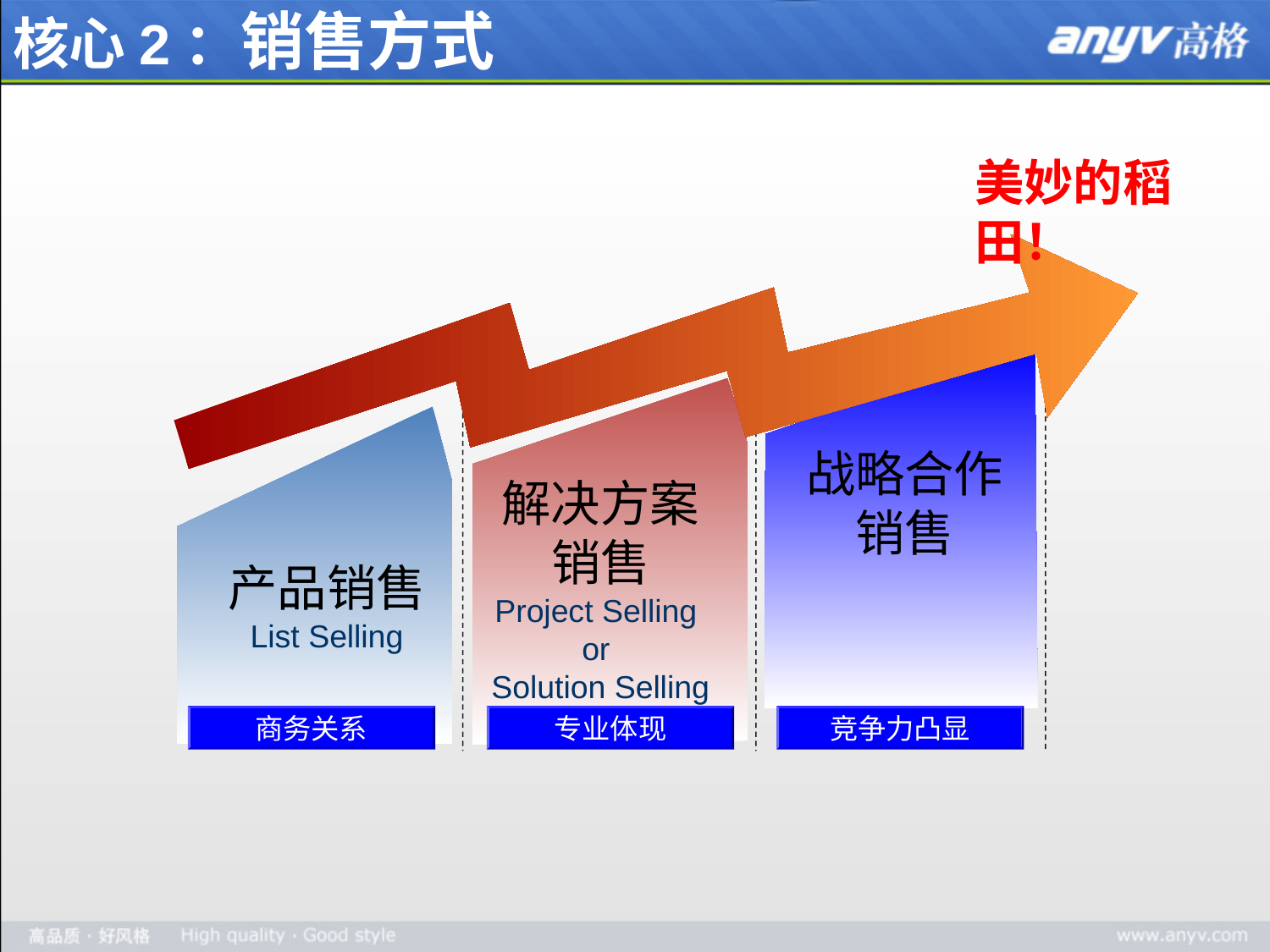

# 核心2：销售方式
美妙的稻田！

战略合作销售
解决方案销售
Project Selling
or
Solution Selling
产品销售
List Selling

商务关系
专业体现
竞争力凸显